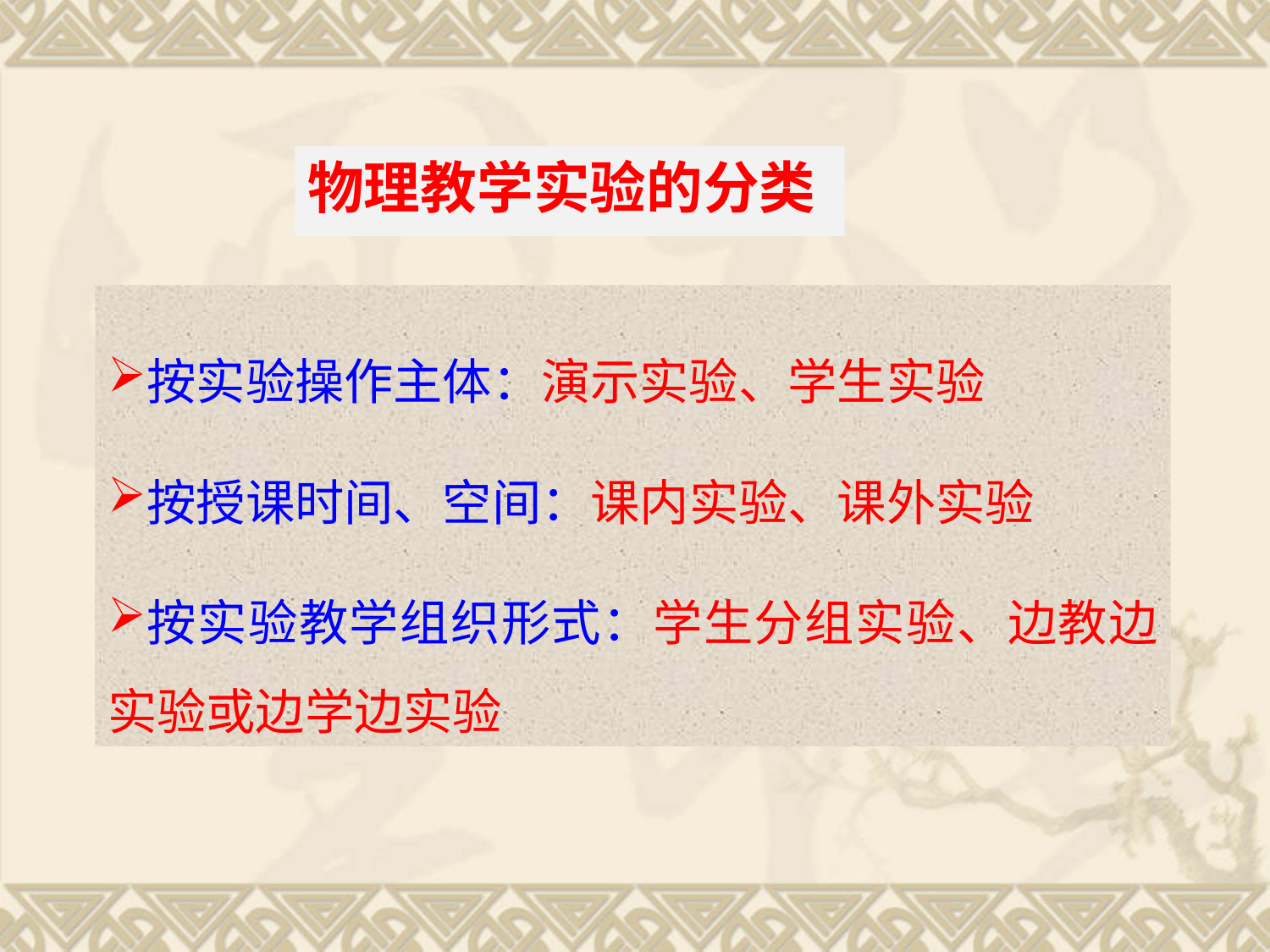

物理教学实验的分类
按实验操作主体：演示实验、学生实验
按授课时间、空间：课内实验、课外实验
按实验教学组织形式：学生分组实验、边教边实验或边学边实验